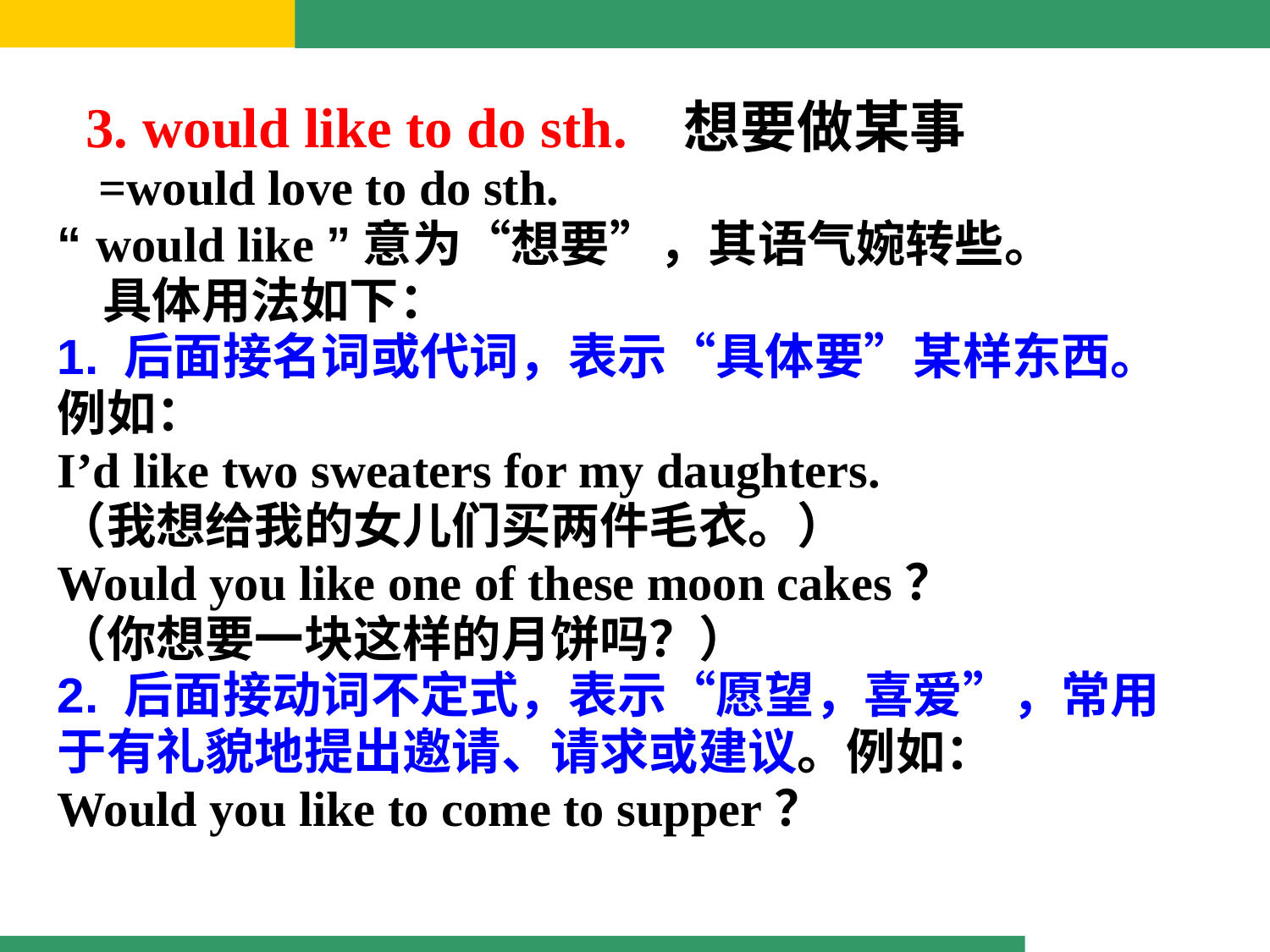

3. would like to do sth.   想要做某事
   =would love to do sth.
“ would like ”意为“想要”，其语气婉转些。
   具体用法如下：
1. 后面接名词或代词，表示“具体要”某样东西。例如：
I’d like two sweaters for my daughters.
（我想给我的女儿们买两件毛衣。）
Would you like one of these moon cakes？
（你想要一块这样的月饼吗？）
2. 后面接动词不定式，表示“愿望，喜爱”，常用于有礼貌地提出邀请、请求或建议。例如：
Would you like to come to supper？